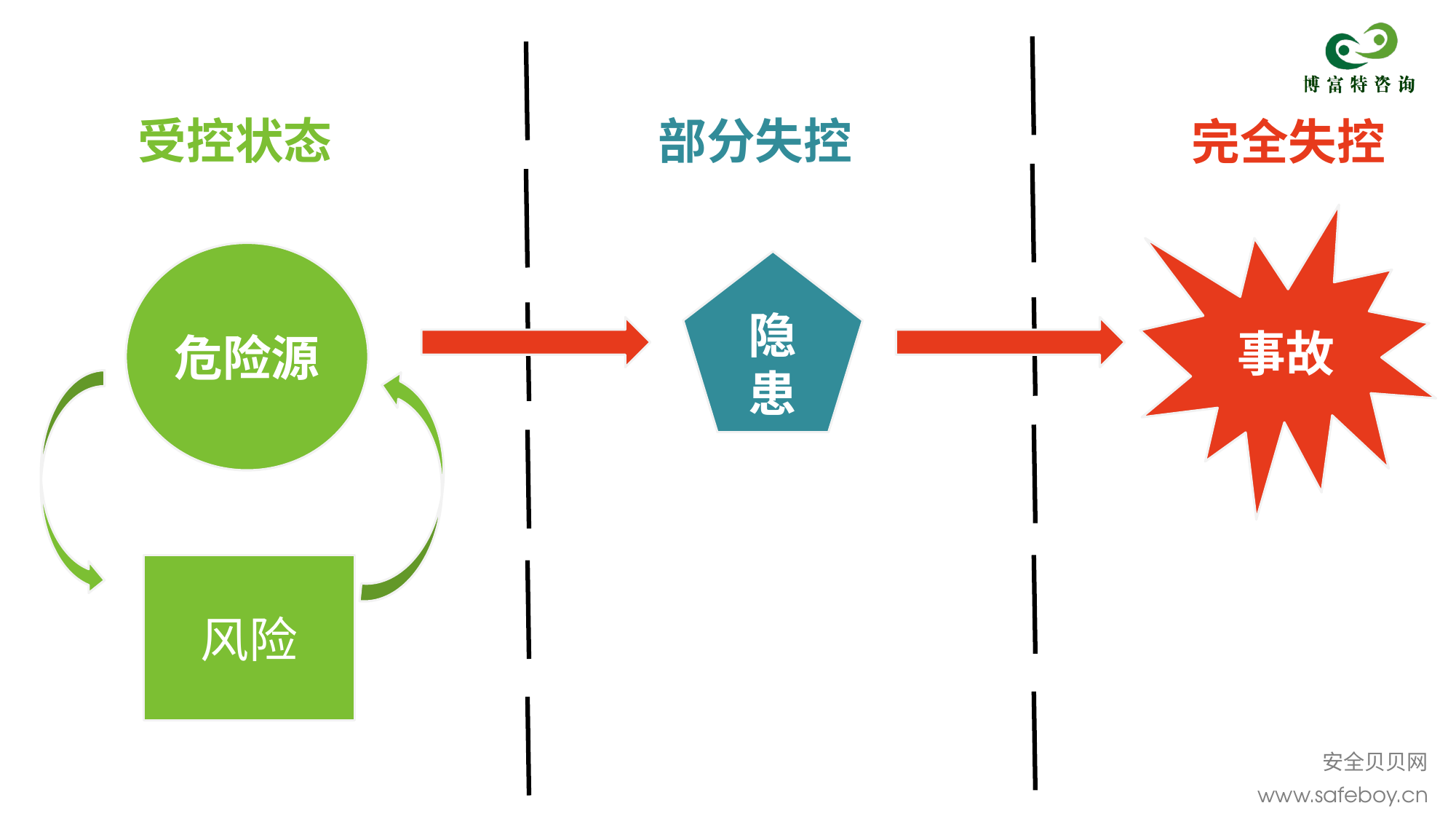

受控状态
部分失控
完全失控
事故
危险源
隐患

风险
安全贝贝网
www.safeboy.cn